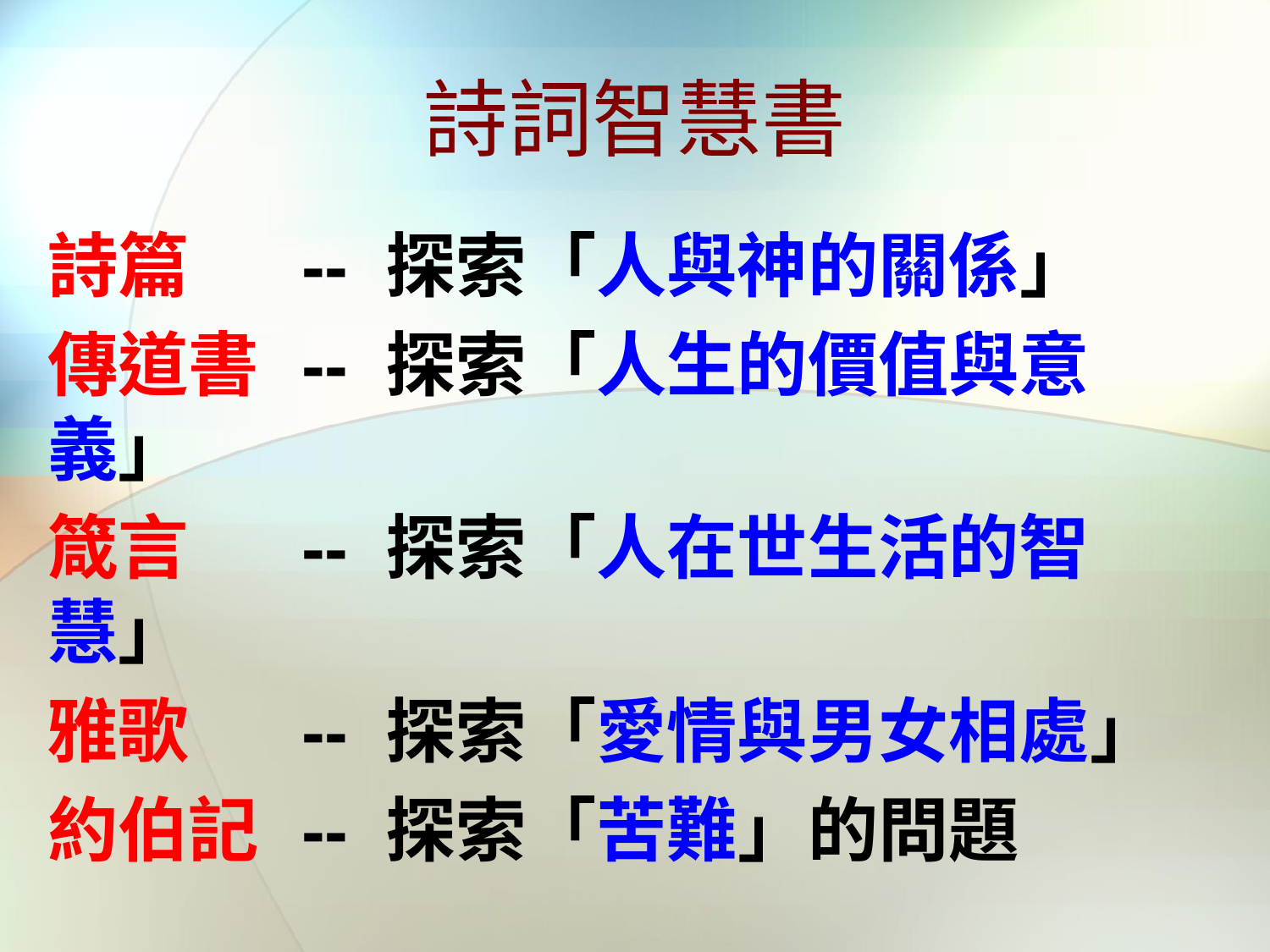

# 詩詞智慧書

詩篇 	-- 探索「人與神的關係」
傳道書 	-- 探索「人生的價值與意義」
箴言 	-- 探索「人在世生活的智慧」
雅歌 	-- 探索「愛情與男女相處」
約伯記 	-- 探索「苦難」的問題